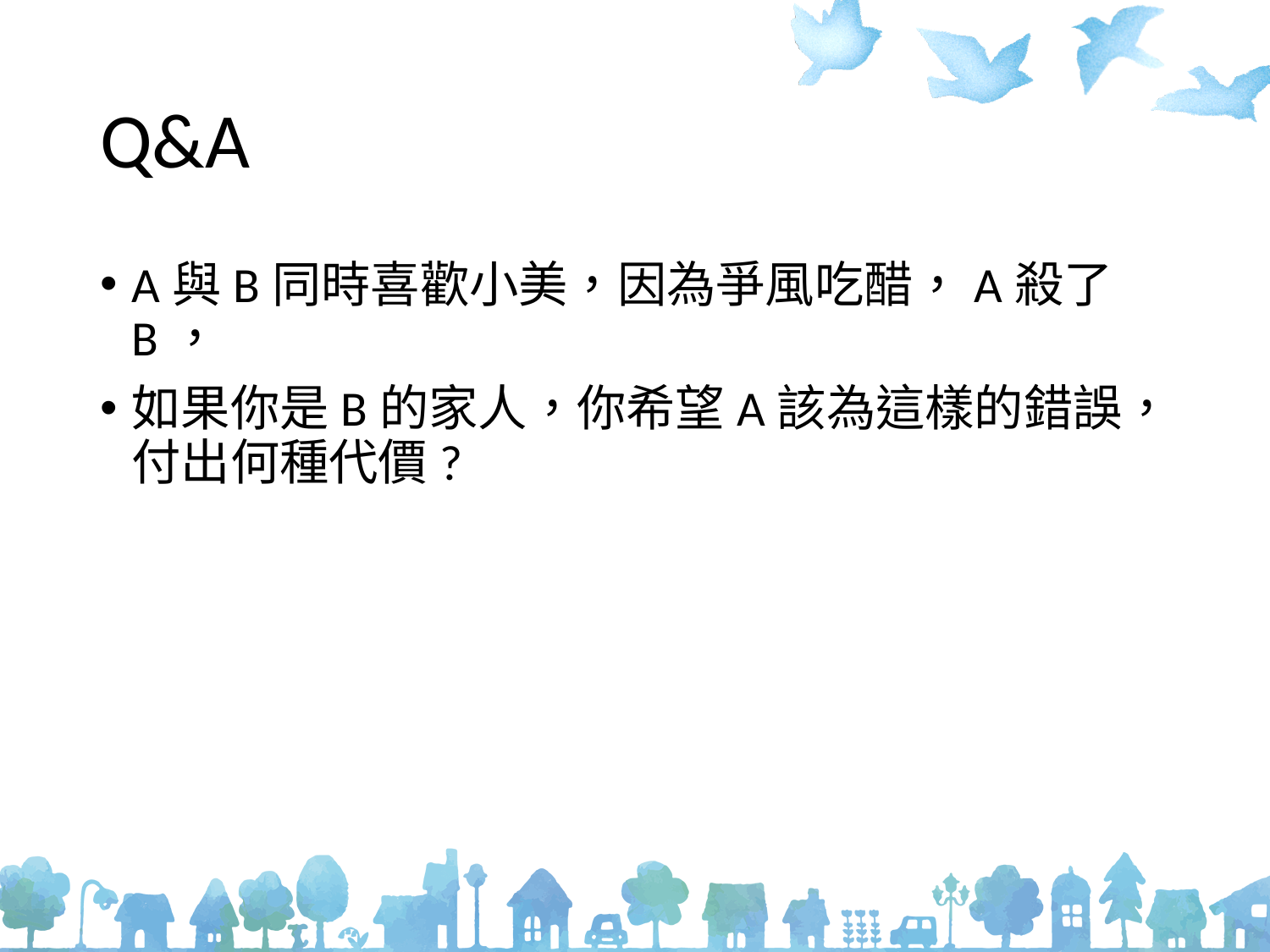

# Q&A
A與B同時喜歡小美，因為爭風吃醋，A殺了B，
如果你是B的家人，你希望A該為這樣的錯誤，付出何種代價?